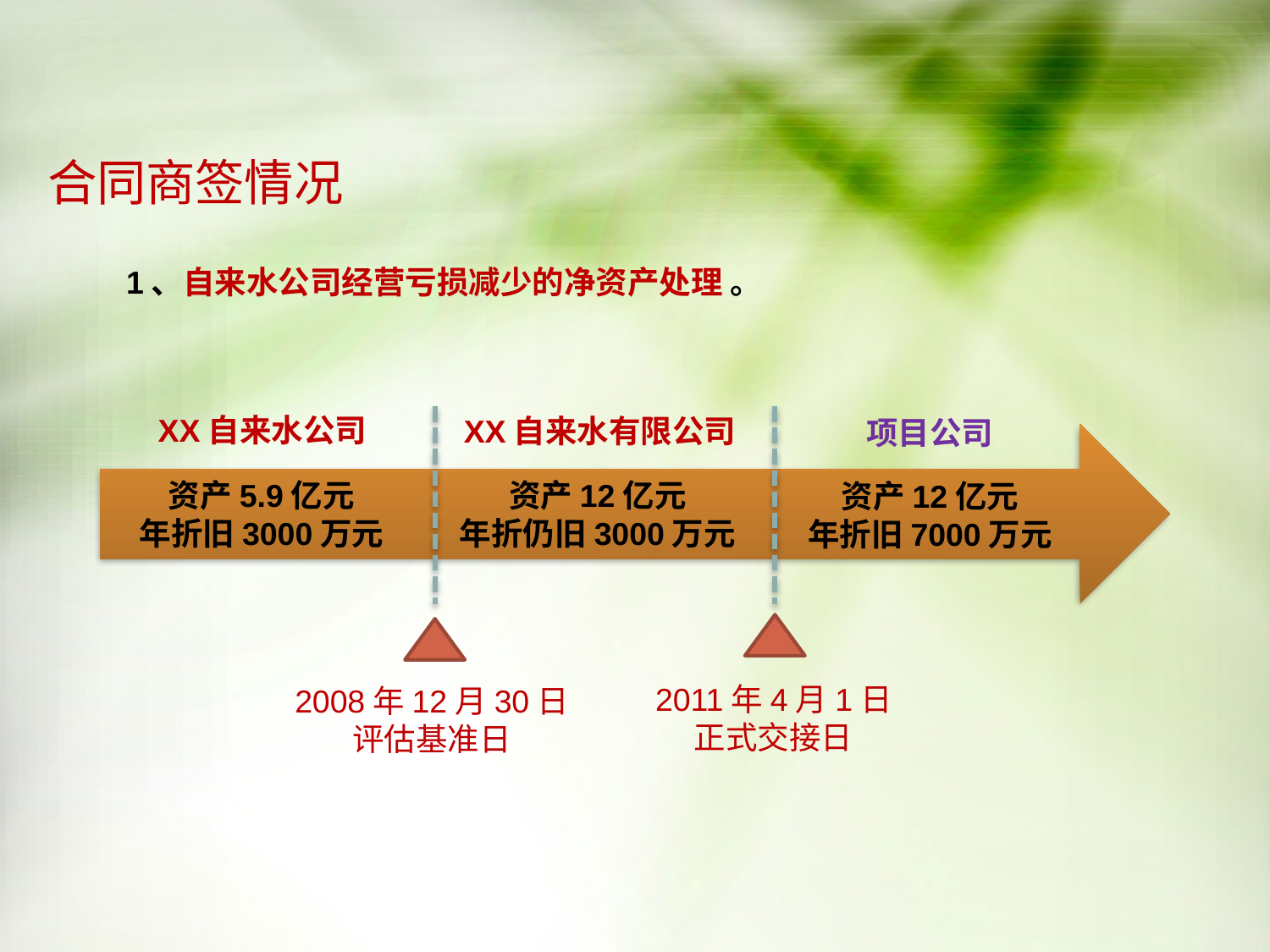

合同商签情况

 1、自来水公司经营亏损减少的净资产处理 。

XX自来水公司
XX自来水有限公司
项目公司

资产5.9亿元
年折旧3000万元
资产12亿元
年折仍旧3000万元
资产12亿元
年折旧7000万元

2011年4月1日
正式交接日
2008年12月30日
评估基准日